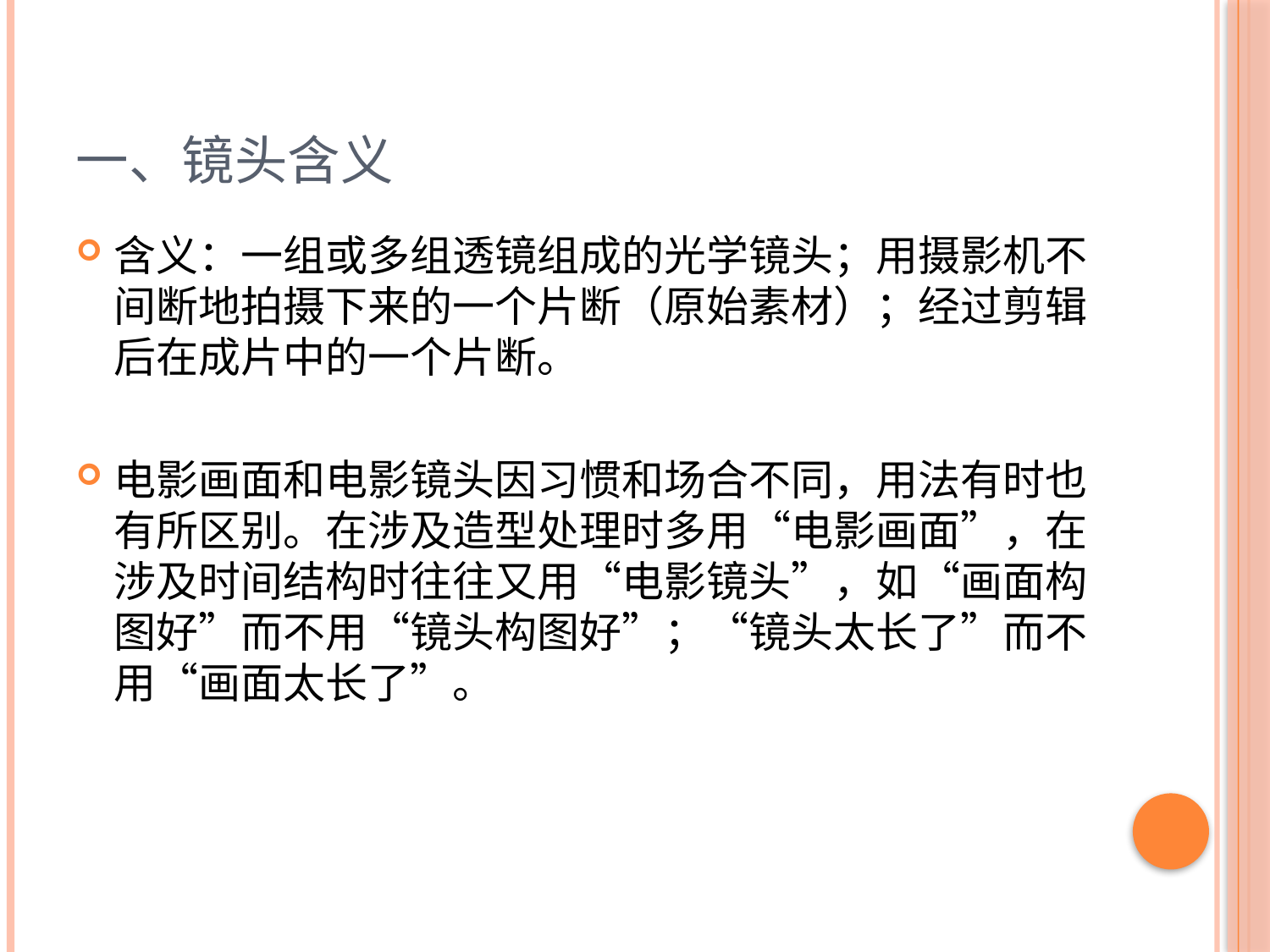

# 一、镜头含义
含义：一组或多组透镜组成的光学镜头；用摄影机不间断地拍摄下来的一个片断（原始素材）；经过剪辑后在成片中的一个片断。

电影画面和电影镜头因习惯和场合不同，用法有时也有所区别。在涉及造型处理时多用“电影画面”，在涉及时间结构时往往又用“电影镜头”，如“画面构图好”而不用“镜头构图好”；“镜头太长了”而不用“画面太长了”。